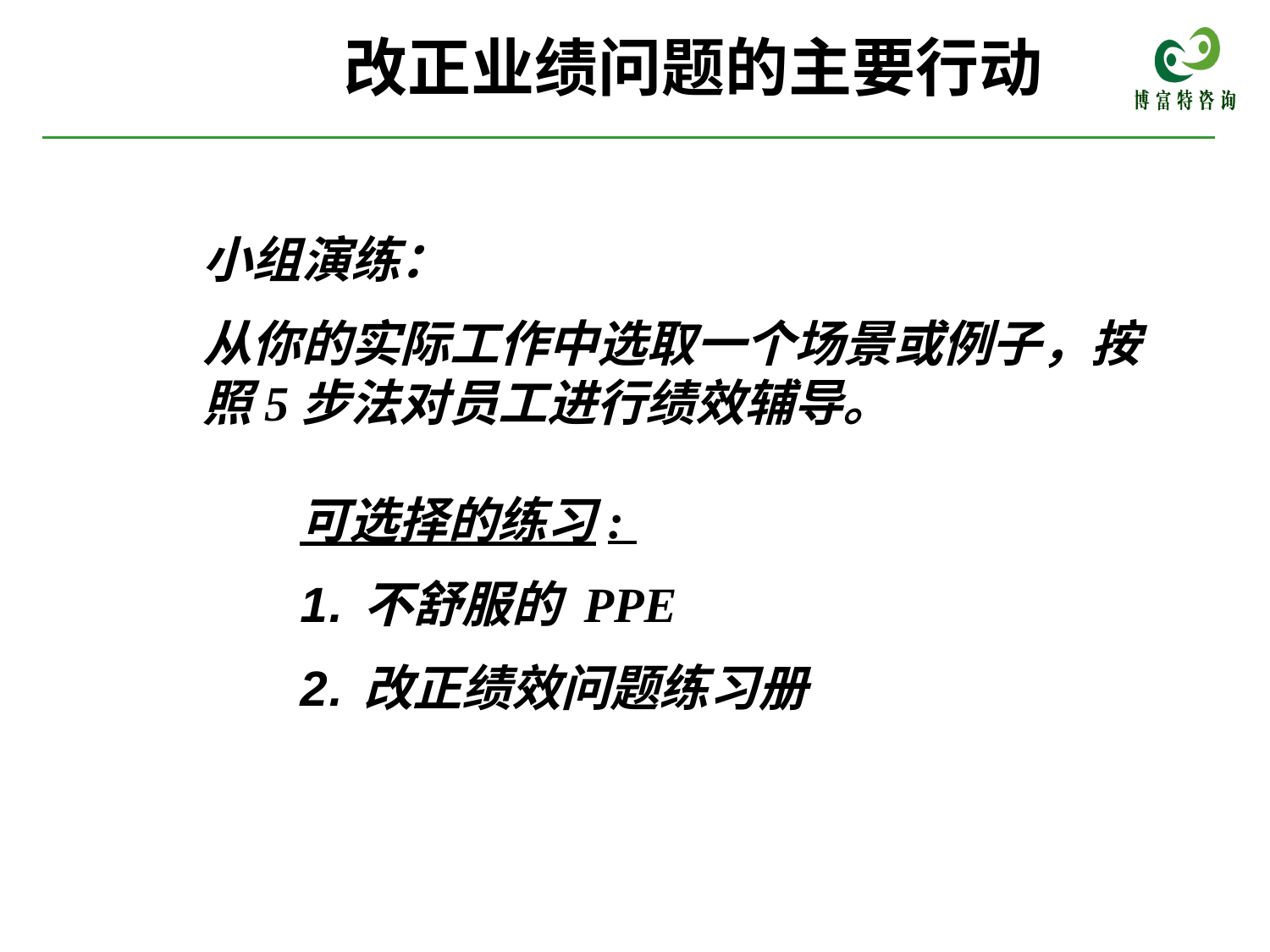

改正业绩问题的主要行动
小组演练：
从你的实际工作中选取一个场景或例子，按照5步法对员工进行绩效辅导。
可选择的练习:
不舒服的 PPE
改正绩效问题练习册